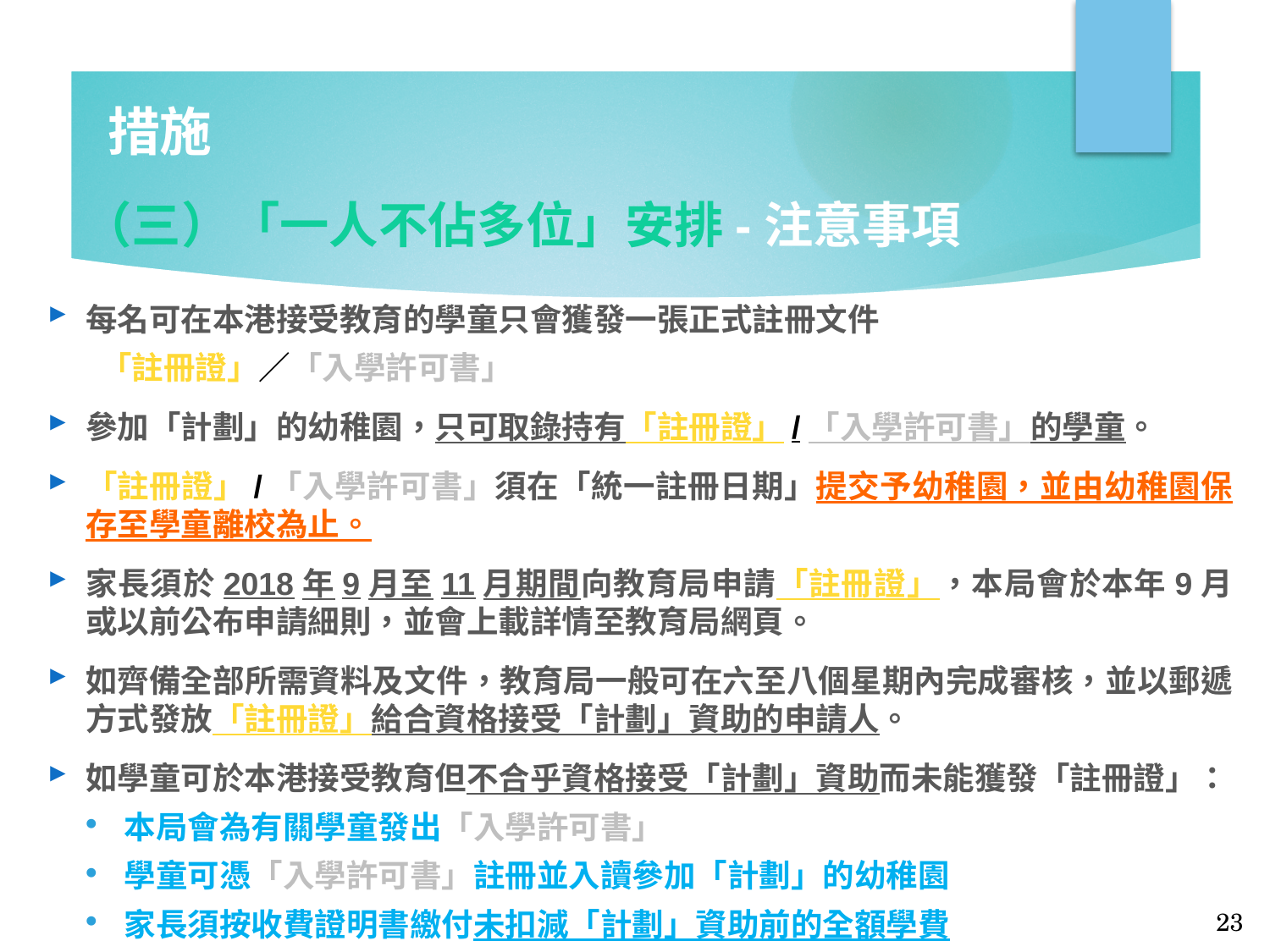

# 措施
（三）「一人不佔多位」安排-注意事項
每名可在本港接受教育的學童只會獲發一張正式註冊文件
 「註冊證」／「入學許可書」
參加「計劃」的幼稚園，只可取錄持有「註冊證」/「入學許可書」的學童。
「註冊證」/「入學許可書」須在「統一註冊日期」提交予幼稚園，並由幼稚園保存至學童離校為止。
家長須於2018年9月至11月期間向教育局申請「註冊證」，本局會於本年9月或以前公布申請細則，並會上載詳情至教育局網頁。
如齊備全部所需資料及文件，教育局一般可在六至八個星期內完成審核，並以郵遞方式發放「註冊證」給合資格接受「計劃」資助的申請人。
如學童可於本港接受教育但不合乎資格接受「計劃」資助而未能獲發「註冊證」：
本局會為有關學童發出「入學許可書」
學童可憑「入學許可書」註冊並入讀參加「計劃」的幼稚園
家長須按收費證明書繳付未扣減「計劃」資助前的全額學費
23